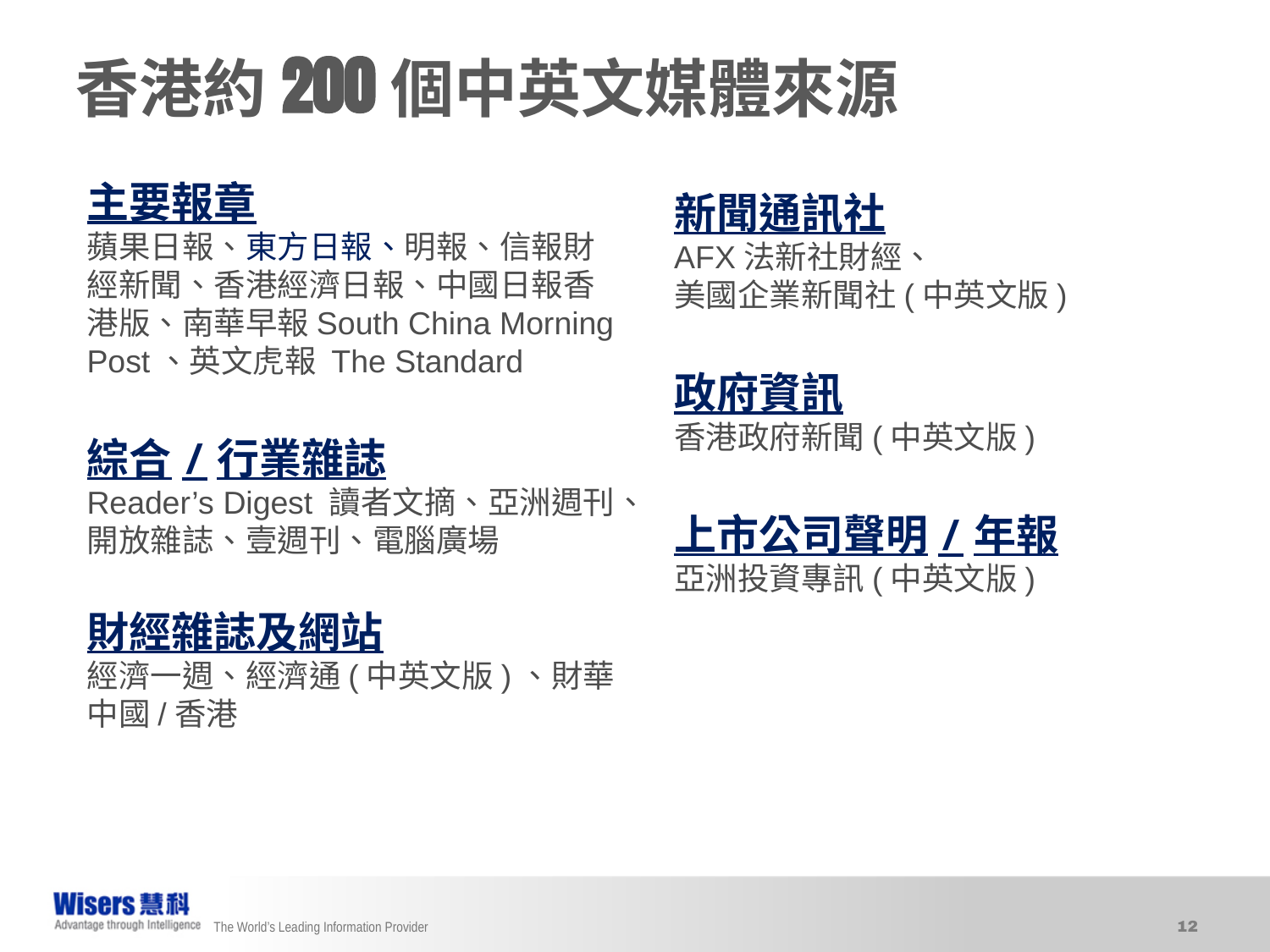

香港約200個中英文媒體來源
主要報章
蘋果日報、東方日報、明報、信報財經新聞、香港經濟日報、中國日報香港版、南華早報South China Morning Post、英文虎報 The Standard

綜合/行業雜誌
Reader’s Digest 讀者文摘、亞洲週刊、開放雜誌、壹週刊、電腦廣場
財經雜誌及網站
經濟一週、經濟通(中英文版)、財華中國/香港
新聞通訊社
AFX法新社財經、
美國企業新聞社(中英文版)

政府資訊
香港政府新聞(中英文版)

上市公司聲明/年報
亞洲投資專訊(中英文版)